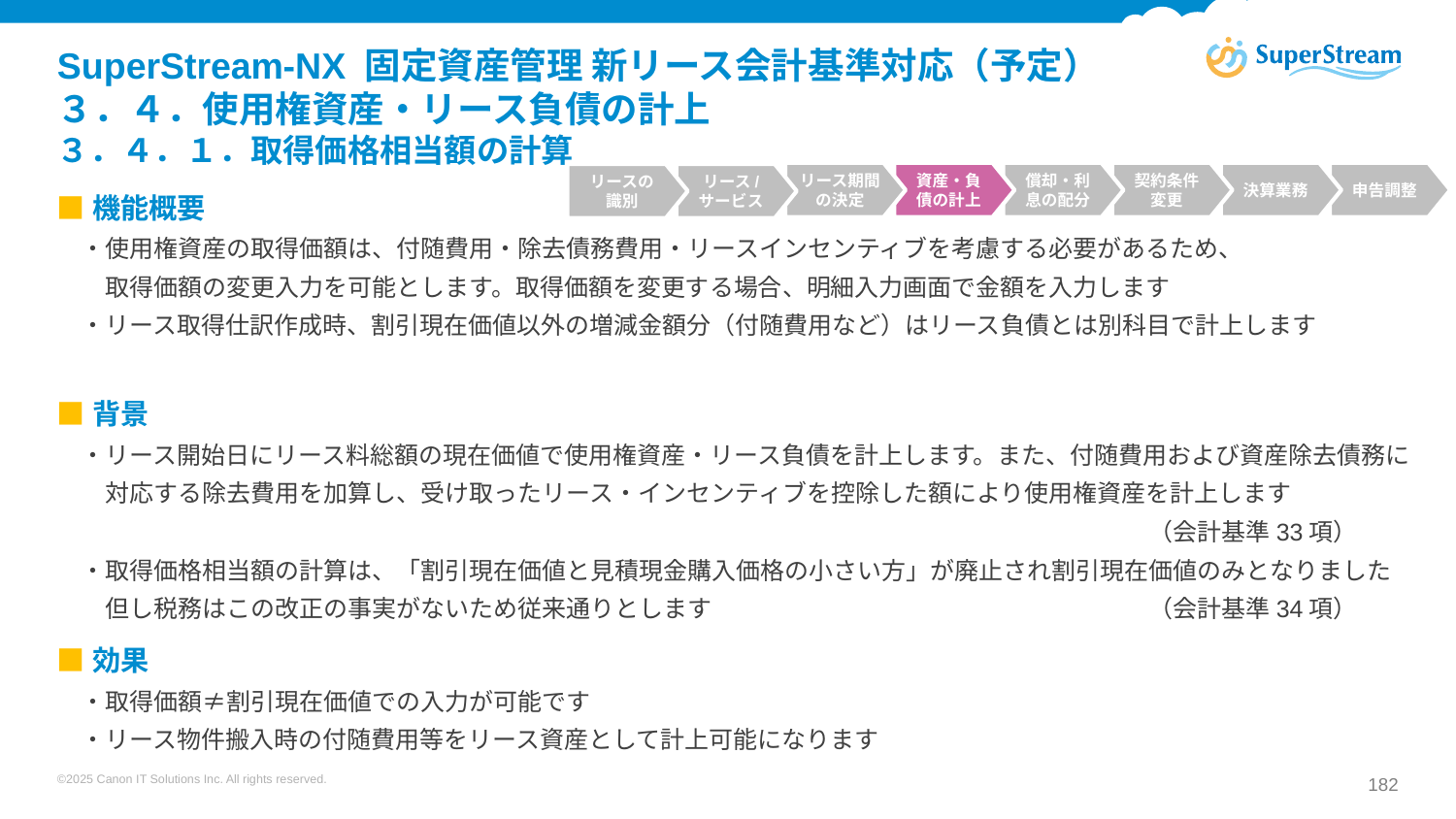

# SuperStream-NX 固定資産管理 新リース会計基準対応（予定） ３．４．使用権資産・リース負債の計上 ３．４．１．取得価格相当額の計算
リース期間の決定
資産・負債の計上
償却・利息の配分
契約条件
変更
決算業務
申告調整
リースの
識別
リース/
サービス
■機能概要
　・使用権資産の取得価額は、付随費用・除去債務費用・リースインセンティブを考慮する必要があるため、
　　取得価額の変更入力を可能とします。取得価額を変更する場合、明細入力画面で金額を入力します
　・リース取得仕訳作成時、割引現在価値以外の増減金額分（付随費用など）はリース負債とは別科目で計上します

■背景
　・リース開始日にリース料総額の現在価値で使用権資産・リース負債を計上します。また、付随費用および資産除去債務に
　　対応する除去費用を加算し、受け取ったリース・インセンティブを控除した額により使用権資産を計上します
　　　　　　　　　　　　　　　　　　　　　　　　　　　　　　　　　　　　　　　　　　　　　（会計基準33項）
　・取得価格相当額の計算は、「割引現在価値と見積現金購入価格の小さい方」が廃止され割引現在価値のみとなりました
　　但し税務はこの改正の事実がないため従来通りとします　　　　　　　　　　　　　　　　　　（会計基準34項）
■効果
　・取得価額≠割引現在価値での入力が可能です
　・リース物件搬入時の付随費用等をリース資産として計上可能になります

©2025 Canon IT Solutions Inc. All rights reserved.
182